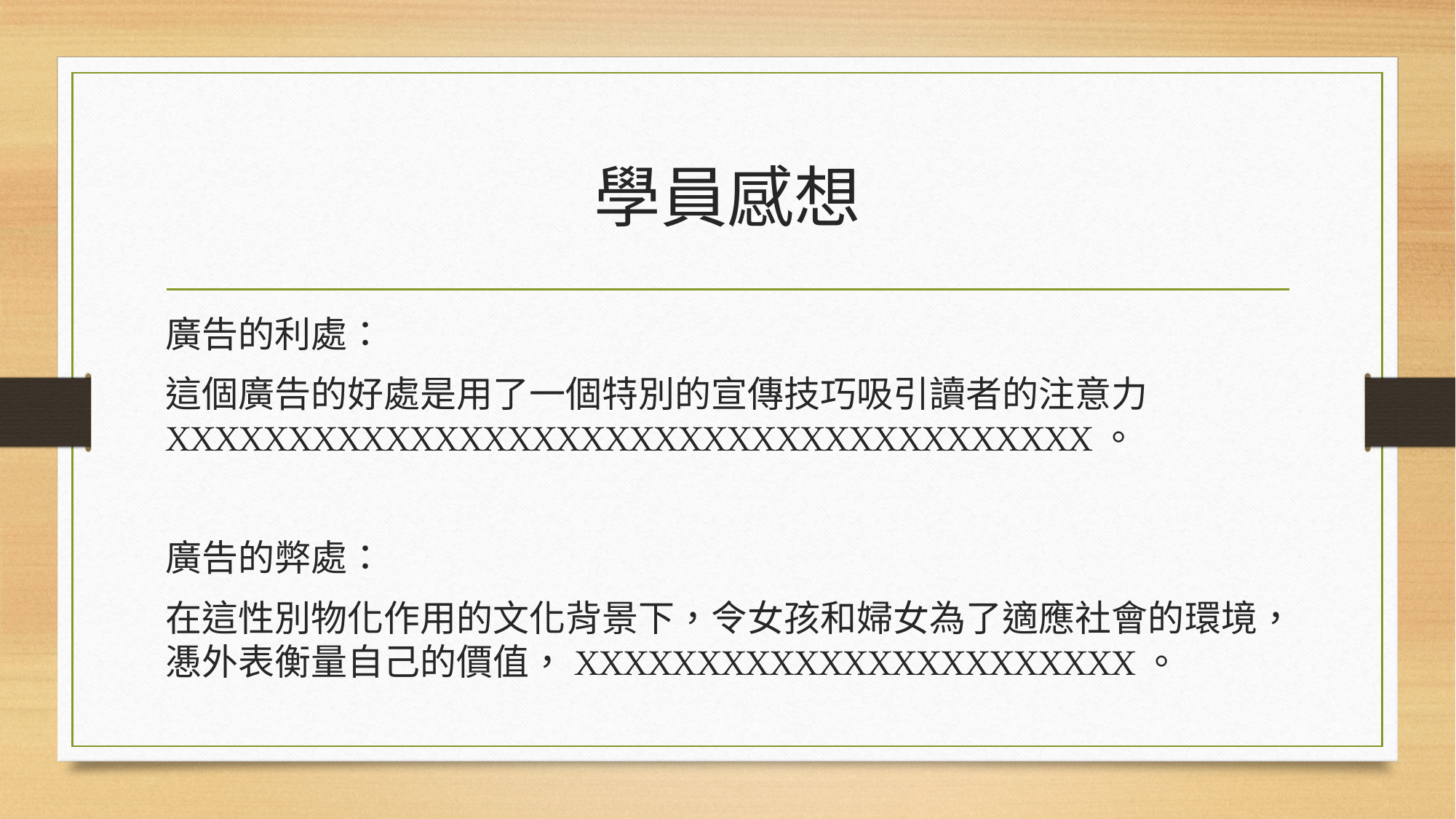

# 學員感想
廣告的利處：
這個廣告的好處是用了一個特別的宣傳技巧吸引讀者的注意力XXXXXXXXXXXXXXXXXXXXXXXXXXXXXXXXXXXXXX。

廣告的弊處：
在這性別物化作用的文化背景下，令女孩和婦女為了適應社會的環境，慿外表衡量自己的價值，XXXXXXXXXXXXXXXXXXXXXXX。